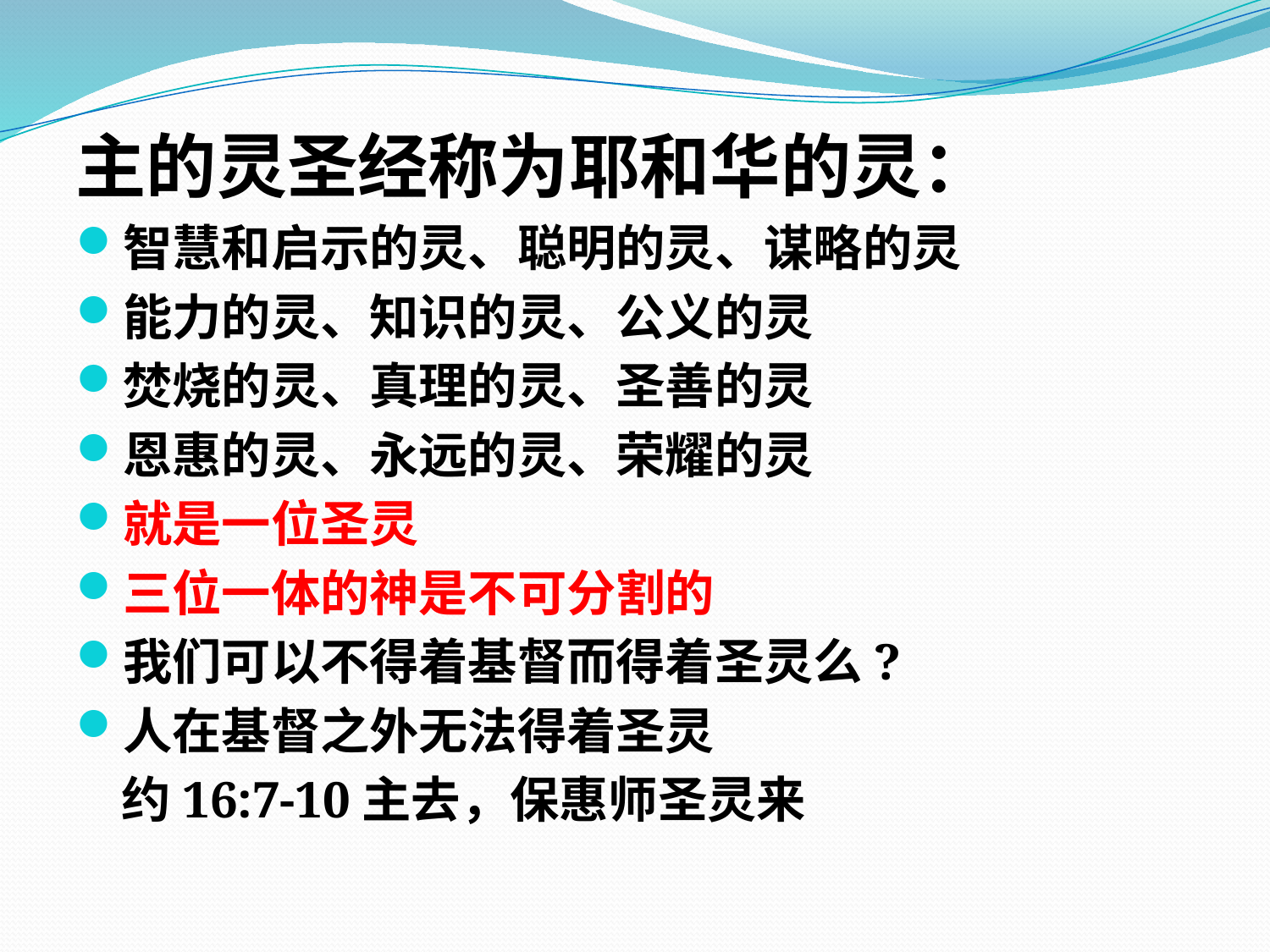

主的灵圣经称为耶和华的灵：
智慧和启示的灵、聪明的灵、谋略的灵
能力的灵、知识的灵、公义的灵
焚烧的灵、真理的灵、圣善的灵
恩惠的灵、永远的灵、荣耀的灵
就是一位圣灵
三位一体的神是不可分割的
我们可以不得着基督而得着圣灵么?
人在基督之外无法得着圣灵
   约16:7-10主去，保惠师圣灵来